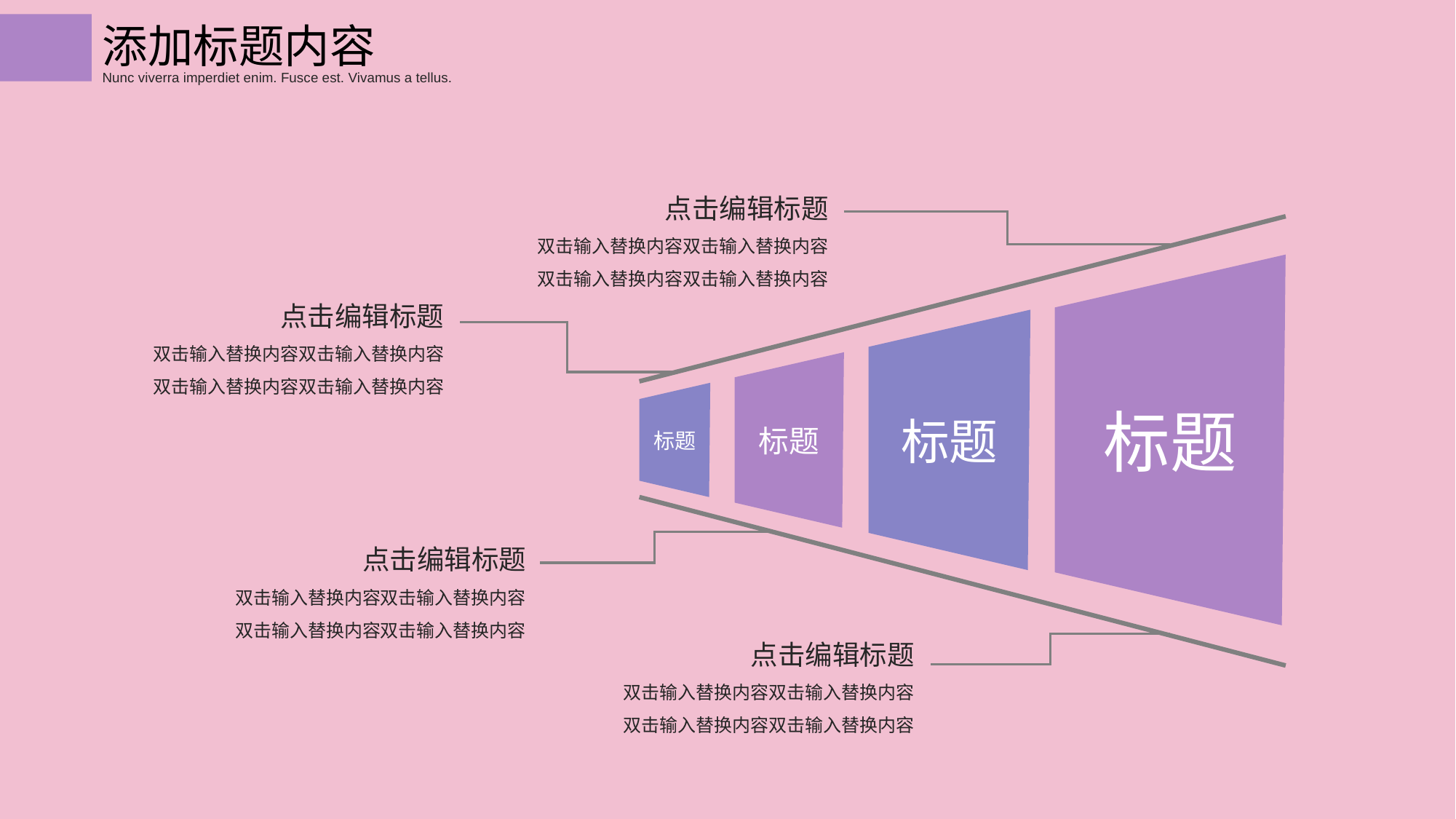

添加标题内容

Nunc viverra imperdiet enim. Fusce est. Vivamus a tellus.
点击编辑标题
双击输入替换内容双击输入替换内容
双击输入替换内容双击输入替换内容
标题
点击编辑标题
标题
双击输入替换内容双击输入替换内容
双击输入替换内容双击输入替换内容
标题
标题
点击编辑标题
双击输入替换内容双击输入替换内容
双击输入替换内容双击输入替换内容
点击编辑标题
双击输入替换内容双击输入替换内容
双击输入替换内容双击输入替换内容